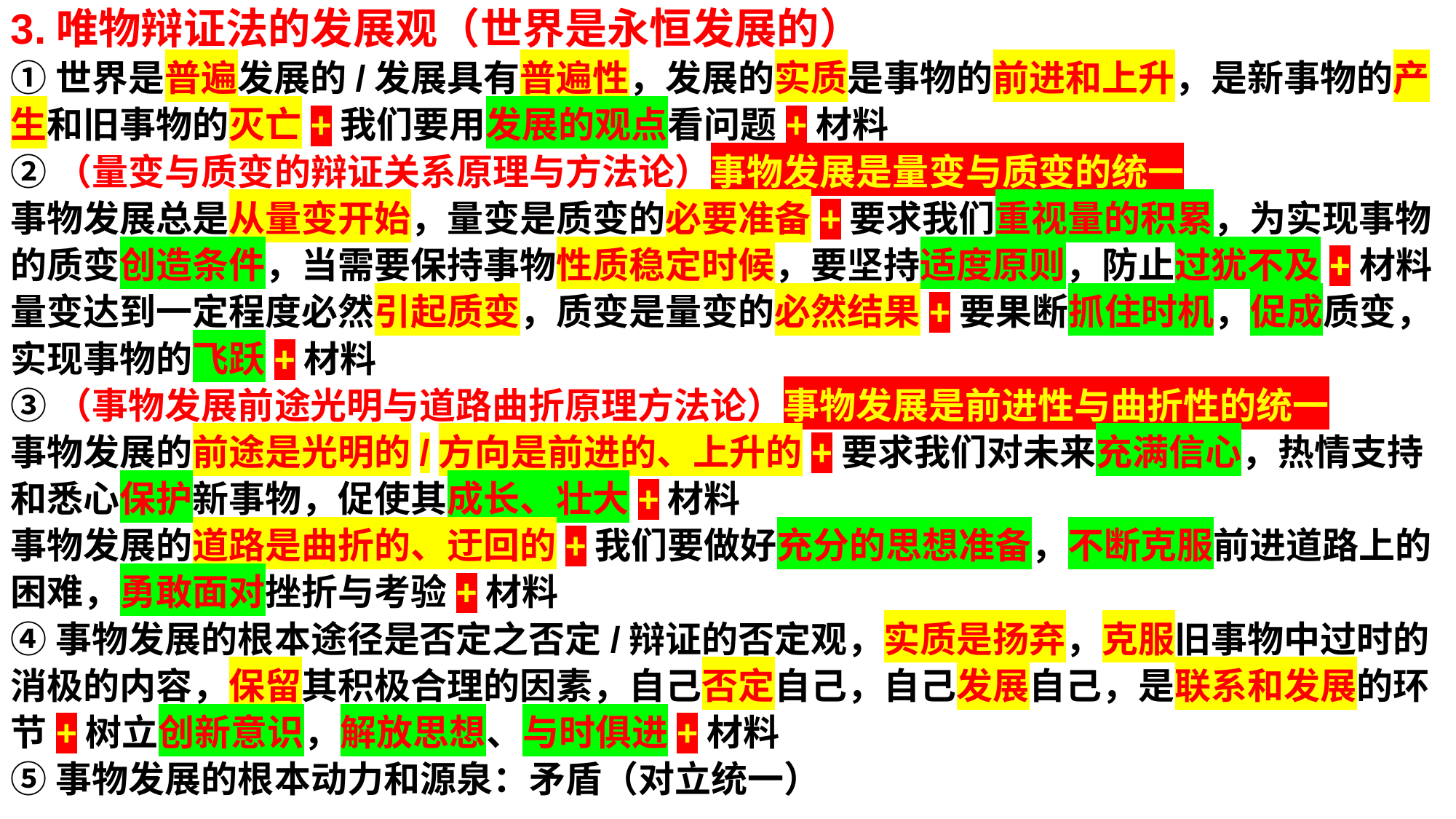

3.唯物辩证法的发展观（世界是永恒发展的）
①世界是普遍发展的/发展具有普遍性，发展的实质是事物的前进和上升，是新事物的产生和旧事物的灭亡+我们要用发展的观点看问题+材料
②（量变与质变的辩证关系原理与方法论）事物发展是量变与质变的统一
事物发展总是从量变开始，量变是质变的必要准备+要求我们重视量的积累，为实现事物的质变创造条件，当需要保持事物性质稳定时候，要坚持适度原则，防止过犹不及+材料
量变达到一定程度必然引起质变，质变是量变的必然结果+要果断抓住时机，促成质变，实现事物的飞跃+材料
③（事物发展前途光明与道路曲折原理方法论）事物发展是前进性与曲折性的统一
事物发展的前途是光明的/方向是前进的、上升的+要求我们对未来充满信心，热情支持和悉心保护新事物，促使其成长、壮大+材料
事物发展的道路是曲折的、迂回的+我们要做好充分的思想准备，不断克服前进道路上的困难，勇敢面对挫折与考验+材料
④事物发展的根本途径是否定之否定/辩证的否定观，实质是扬弃，克服旧事物中过时的消极的内容，保留其积极合理的因素，自己否定自己，自己发展自己，是联系和发展的环节+树立创新意识，解放思想、与时俱进+材料
⑤事物发展的根本动力和源泉：矛盾（对立统一）